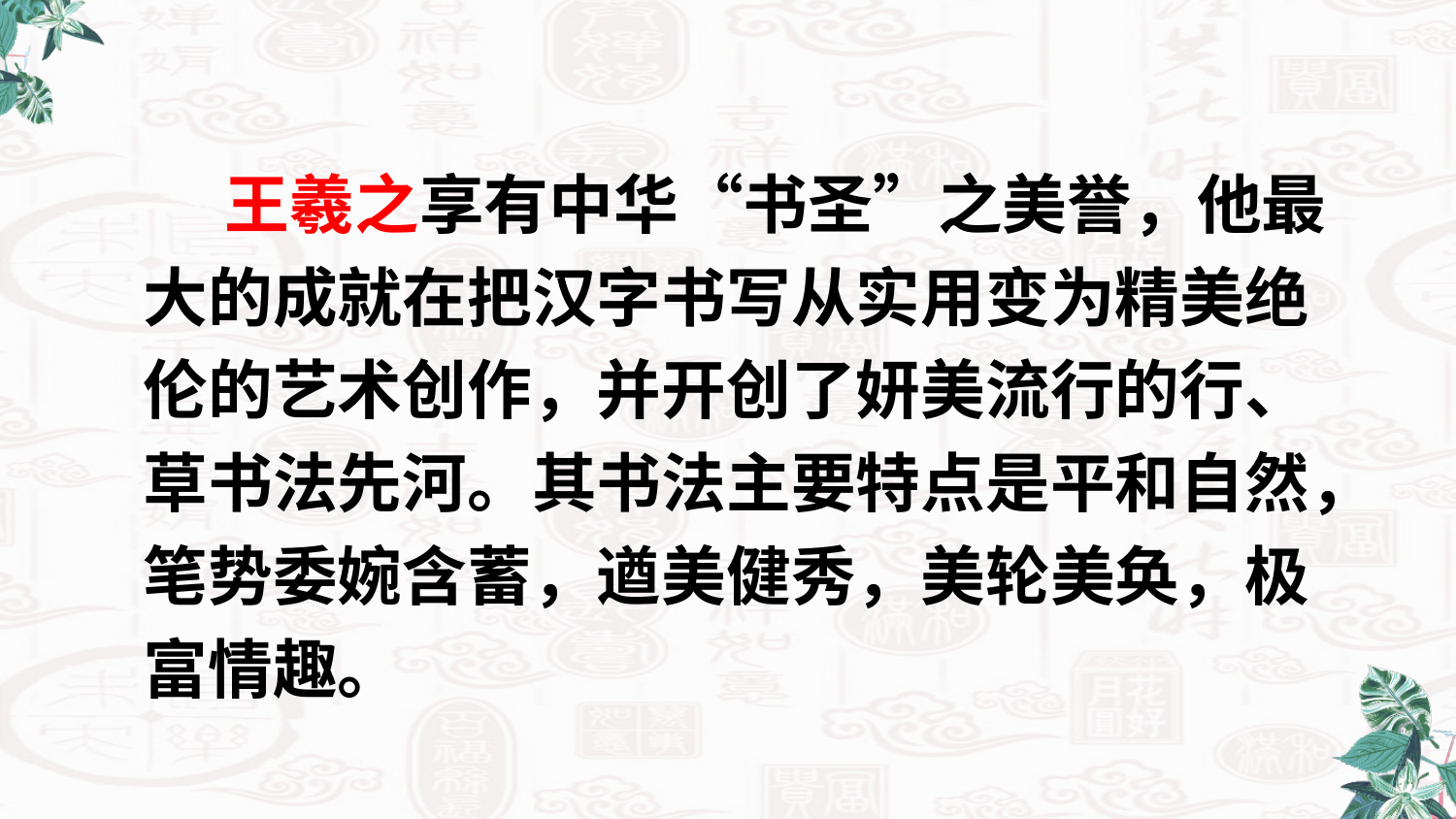

王羲之享有中华“书圣”之美誉，他最大的成就在把汉字书写从实用变为精美绝伦的艺术创作，并开创了妍美流行的行、草书法先河。其书法主要特点是平和自然，笔势委婉含蓄，遒美健秀，美轮美奂，极富情趣。